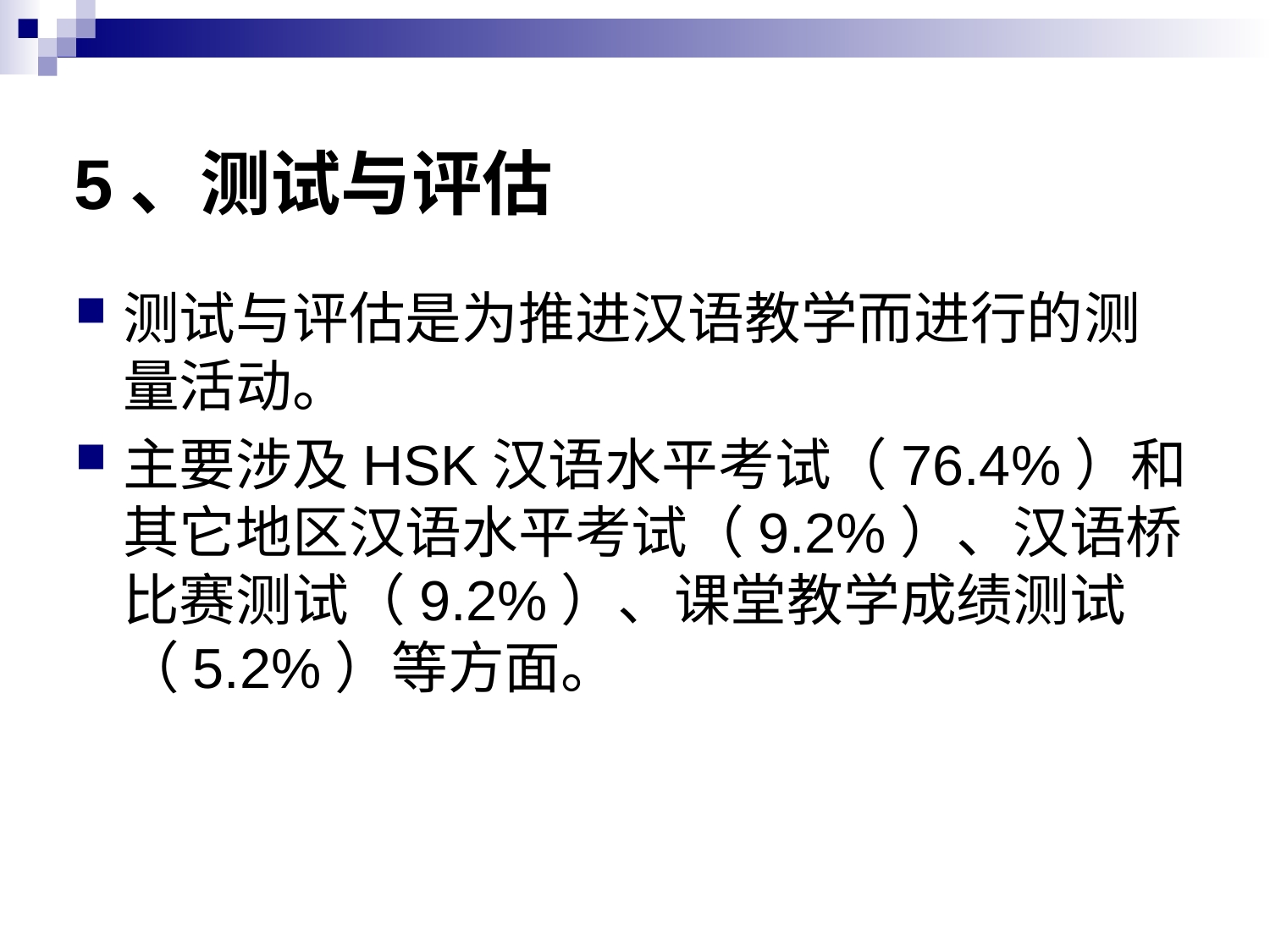

# 5、测试与评估
测试与评估是为推进汉语教学而进行的测量活动。
主要涉及HSK汉语水平考试（76.4%）和其它地区汉语水平考试（9.2%）、汉语桥比赛测试（9.2%）、课堂教学成绩测试（5.2%）等方面。